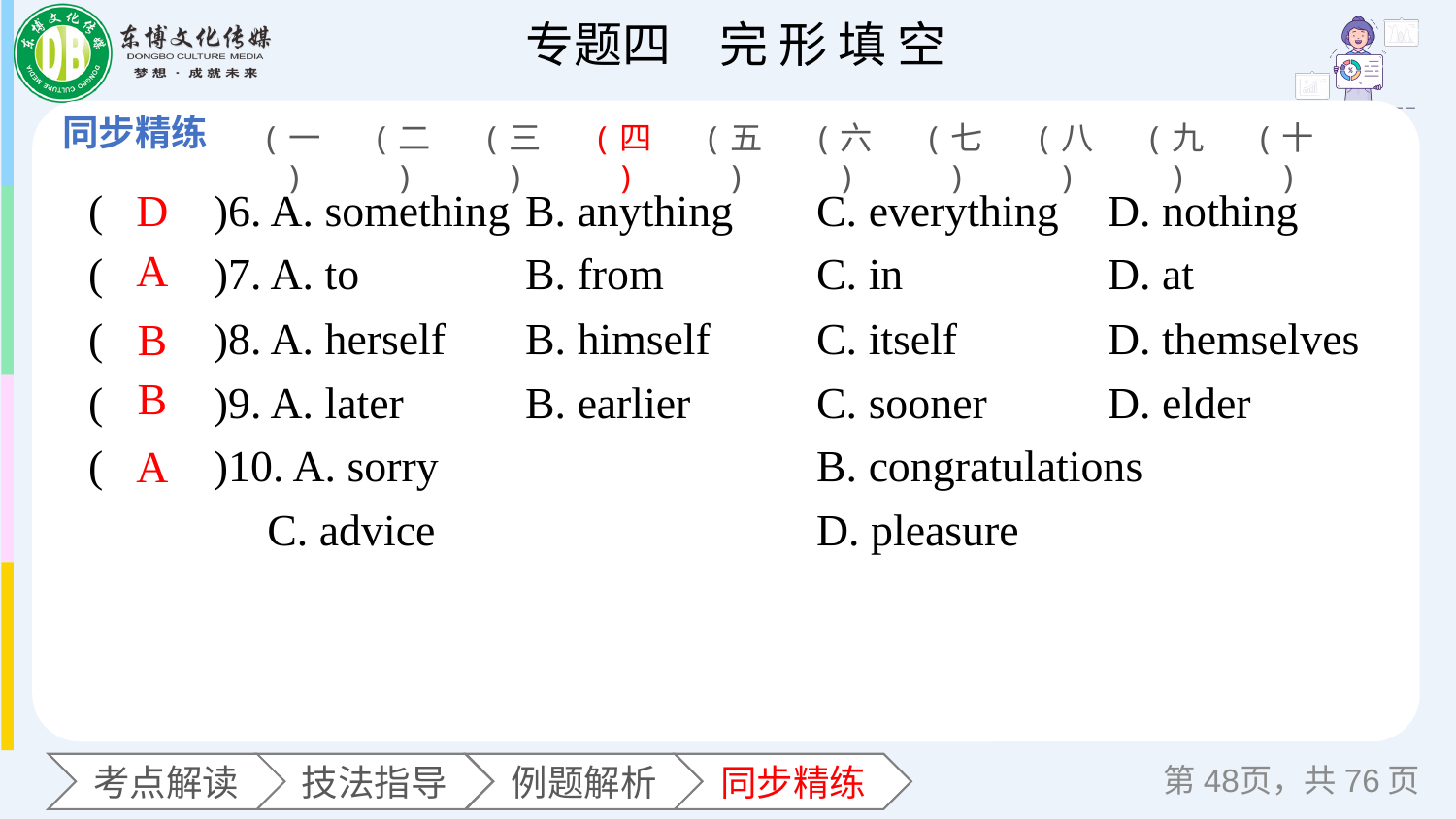

(一)
(二)
(三)
(四)
(五)
(六)
(七)
(八)
(九)
(十)
(　　)6. A. something 	B. anything    	C. everything	D. nothing
(　　)7. A. to    	B. from    	C. in    		D. at
(　　)8. A. herself    	B. himself    	C. itself    	D. themselves
(　　)9. A. later    	B. earlier    	C. sooner    	D. elder
(　　)10. A. sorry    			B. congratulations
                C. advice  			D. pleasure
D
A
B
B
A
第48页，共76页